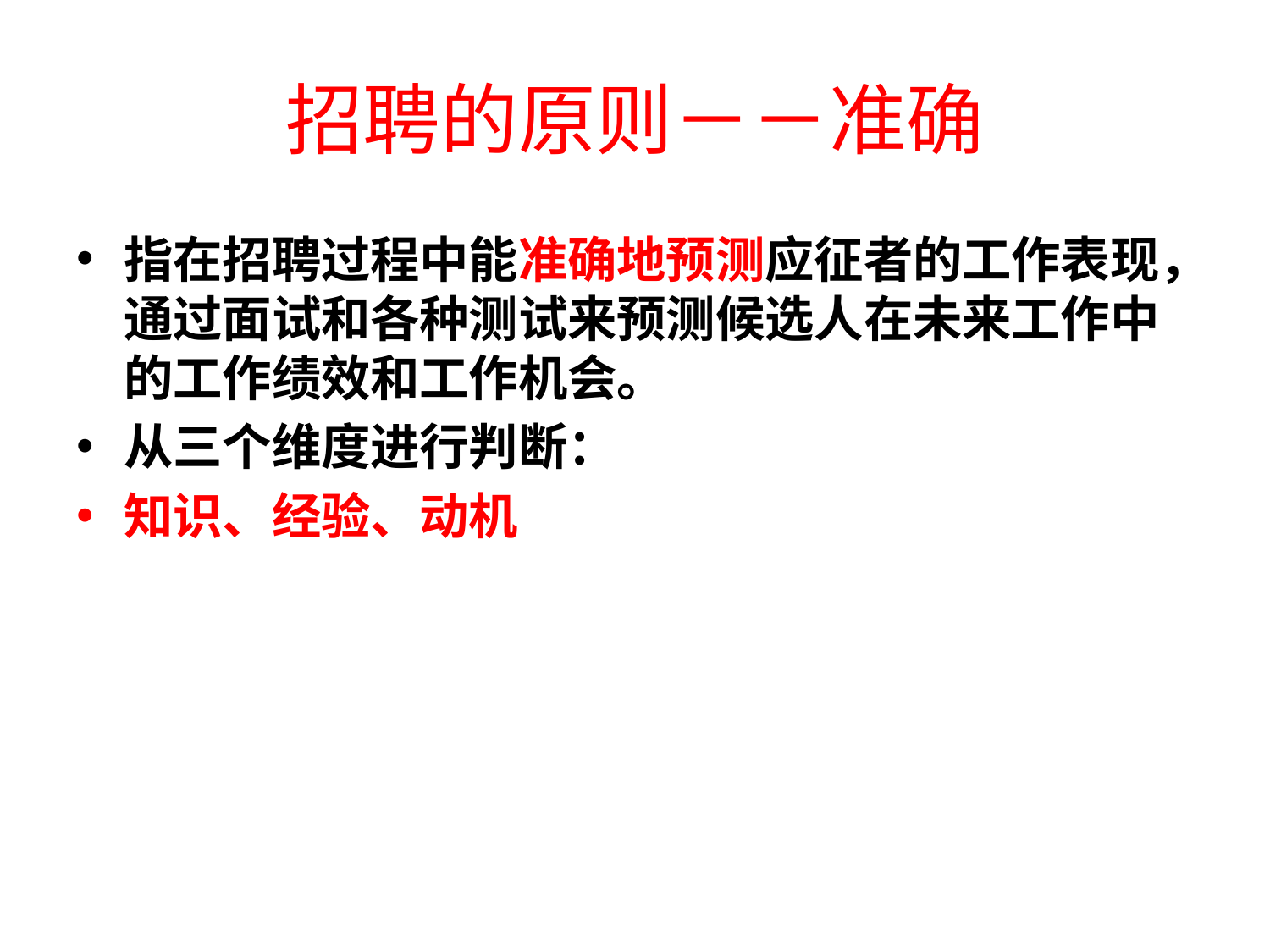

# 招聘的原则－－准确
指在招聘过程中能准确地预测应征者的工作表现，通过面试和各种测试来预测候选人在未来工作中的工作绩效和工作机会。
从三个维度进行判断：
知识、经验、动机